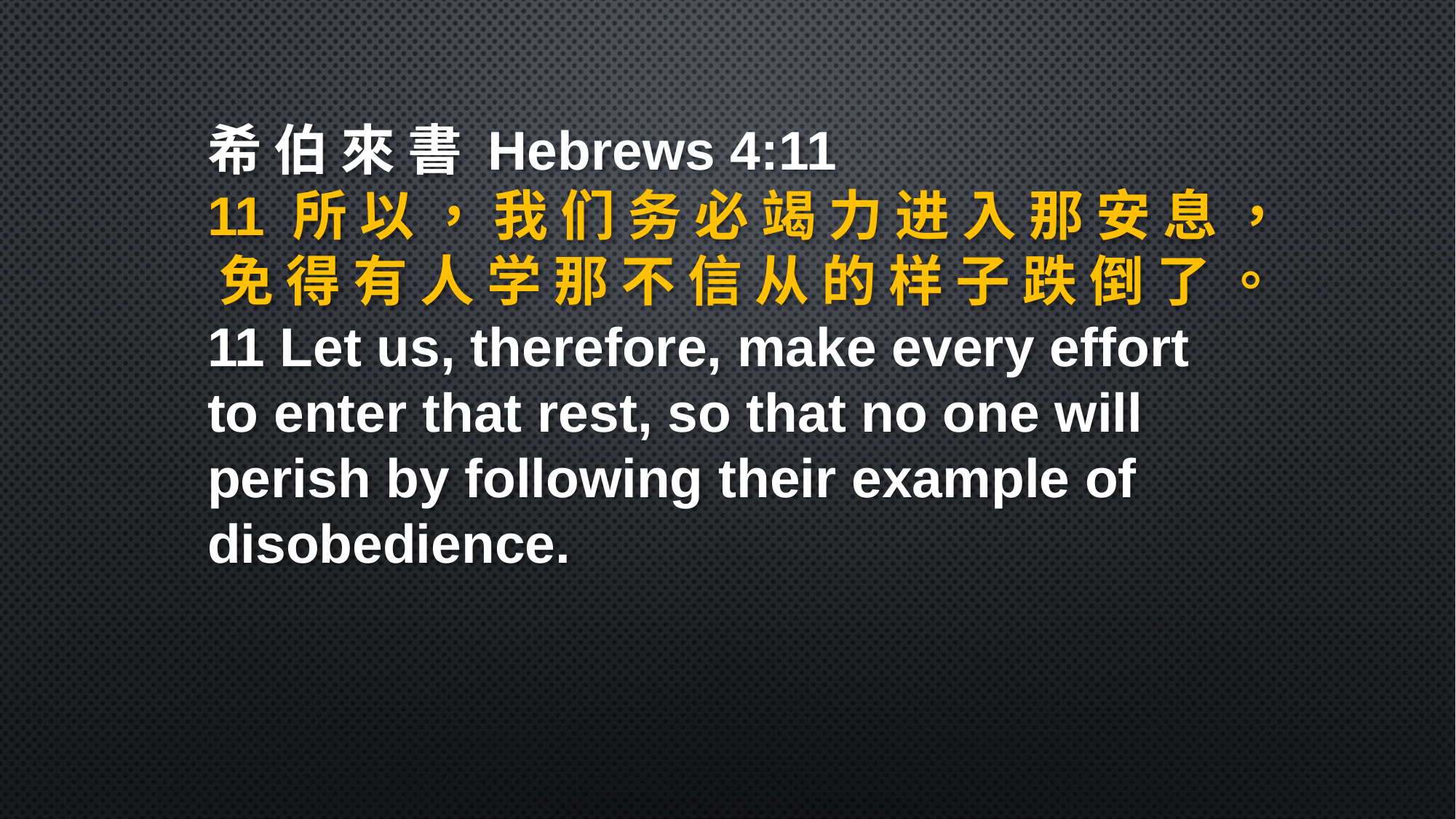

希 伯 來 書 Hebrews 4:11
11 所 以 ， 我 们 务 必 竭 力 进 入 那 安 息 ， 免 得 有 人 学 那 不 信 从 的 样 子 跌 倒 了 。
11 Let us, therefore, make every effort to enter that rest, so that no one will perish by following their example of disobedience.